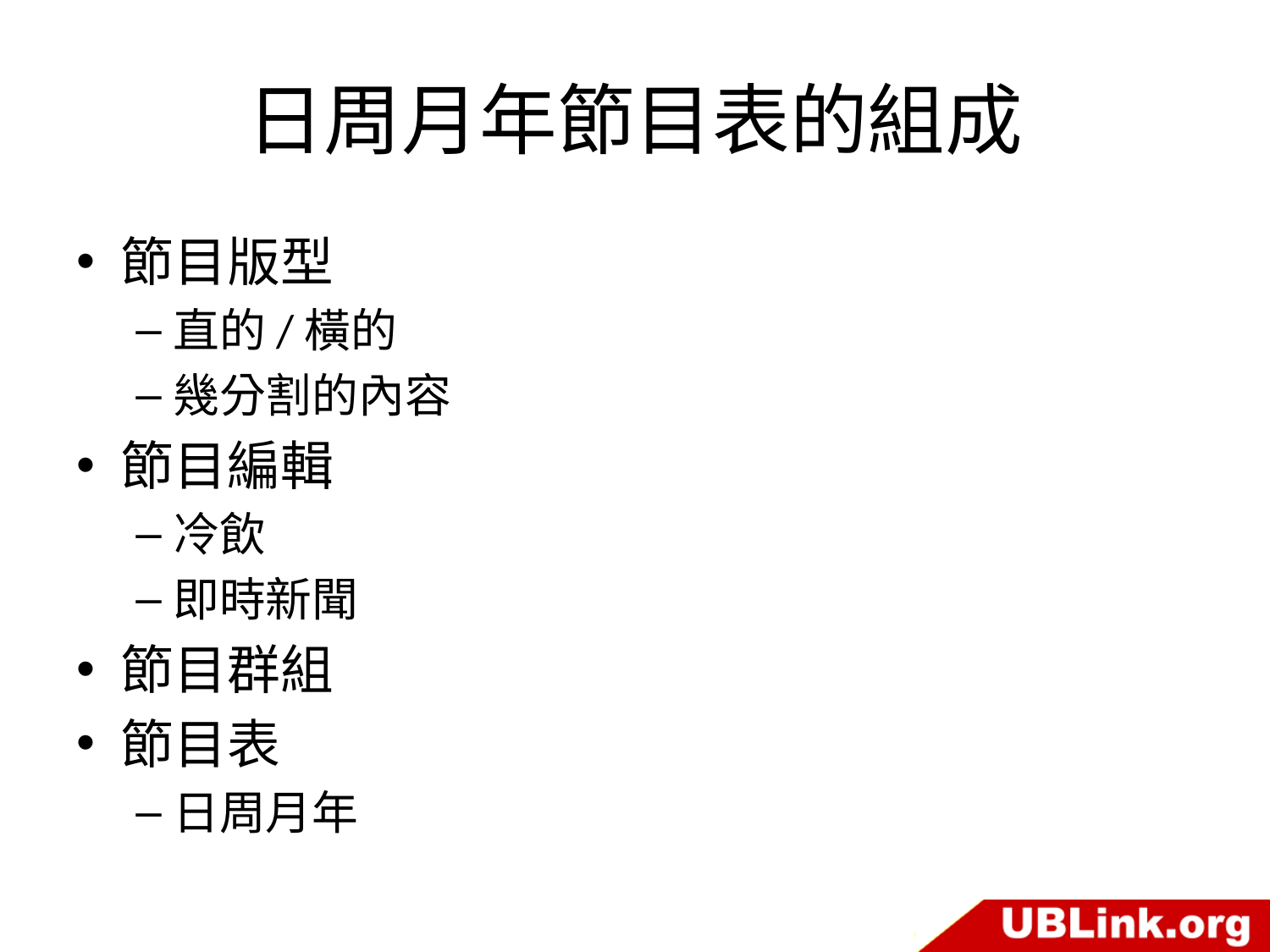

# 日周月年節目表的組成
節目版型
直的/橫的
幾分割的內容
節目編輯
冷飲
即時新聞
節目群組
節目表
日周月年